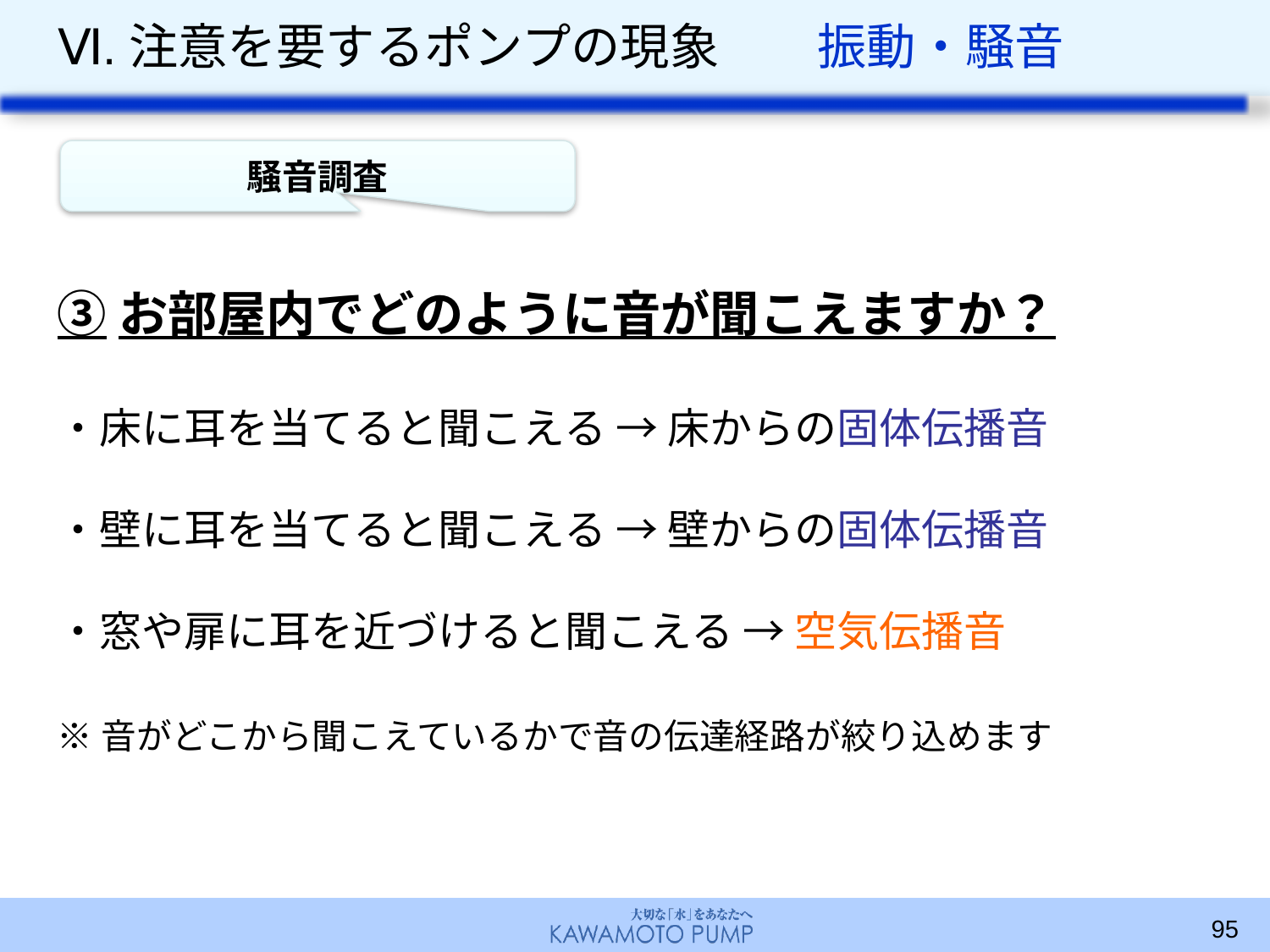

# Ⅵ.注意を要するポンプの現象　　振動・騒音
騒音調査
③お部屋内でどのように音が聞こえますか？

・床に耳を当てると聞こえる → 床からの固体伝播音

・壁に耳を当てると聞こえる → 壁からの固体伝播音

・窓や扉に耳を近づけると聞こえる → 空気伝播音

※音がどこから聞こえているかで音の伝達経路が絞り込めます

95